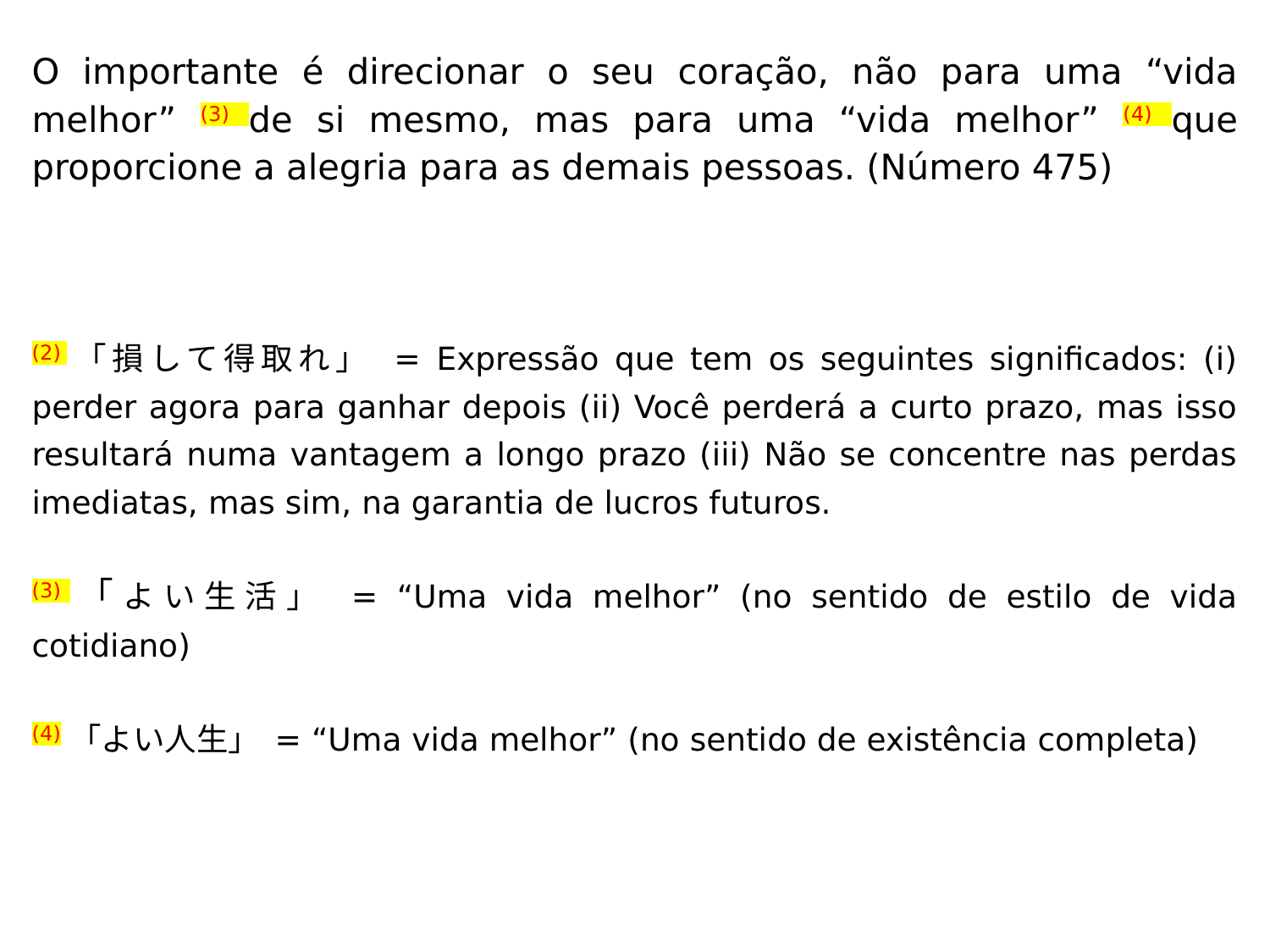

O importante é direcionar o seu coração, não para uma “vida melhor” (3) de si mesmo, mas para uma “vida melhor” (4) que proporcione a alegria para as demais pessoas. (Número 475)

(2)「損して得取れ」 = Expressão que tem os seguintes significados: (i) perder agora para ganhar depois (ii) Você perderá a curto prazo, mas isso resultará numa vantagem a longo prazo (iii) Não se concentre nas perdas imediatas, mas sim, na garantia de lucros futuros.

(3)「よい生活」 = “Uma vida melhor” (no sentido de estilo de vida cotidiano)

(4)「よい人生」 = “Uma vida melhor” (no sentido de existência completa)